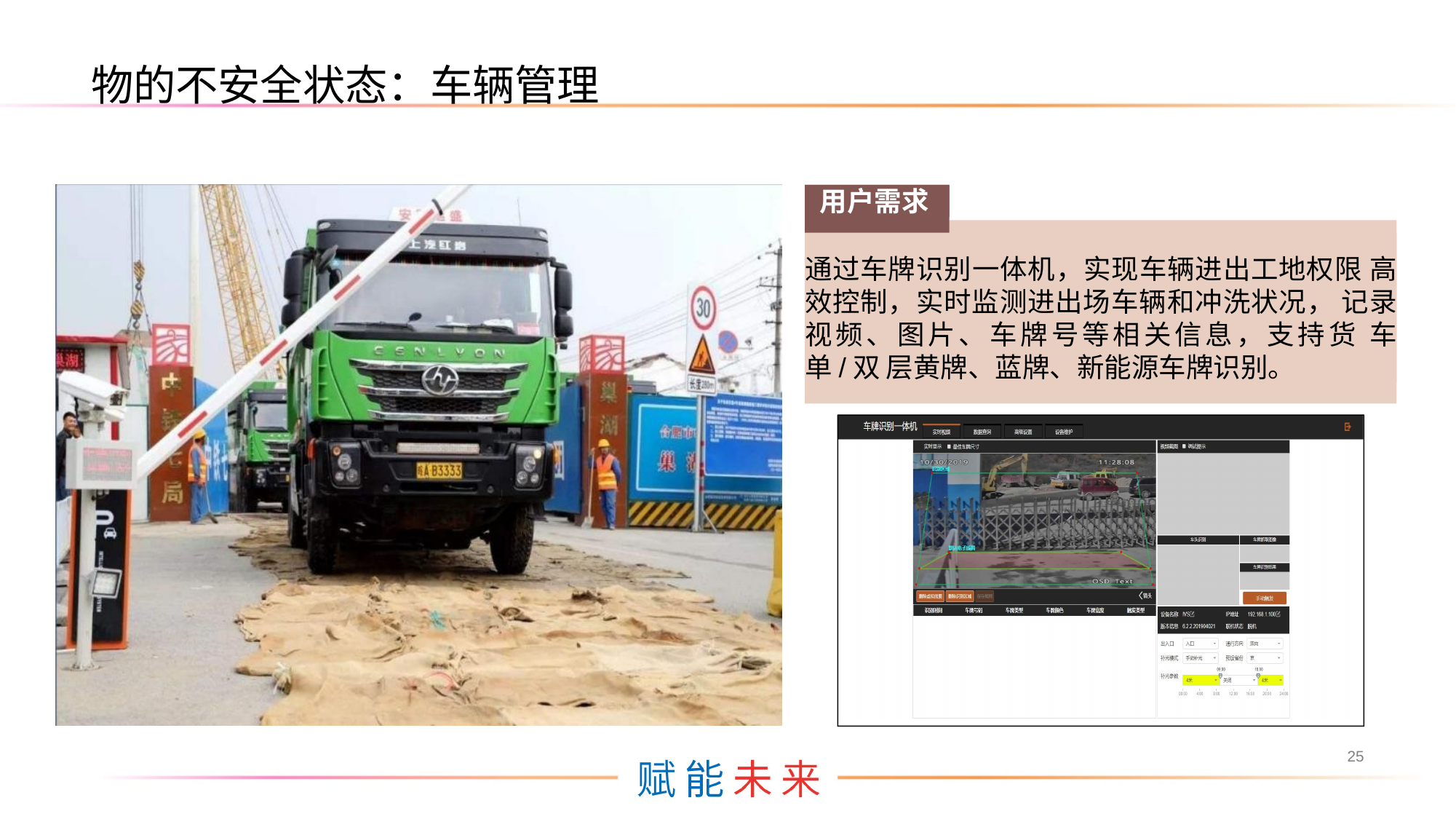

物的不安全状态：车辆管理

用户需求

通过车牌识别一体机，实现车辆进出工地权限 高 效控制，实时监测进出场车辆和冲洗状况， 记录 视频、图片、车牌号等相关信息，支持货 车单/双 层黄牌、蓝牌、新能源车牌识别。

25